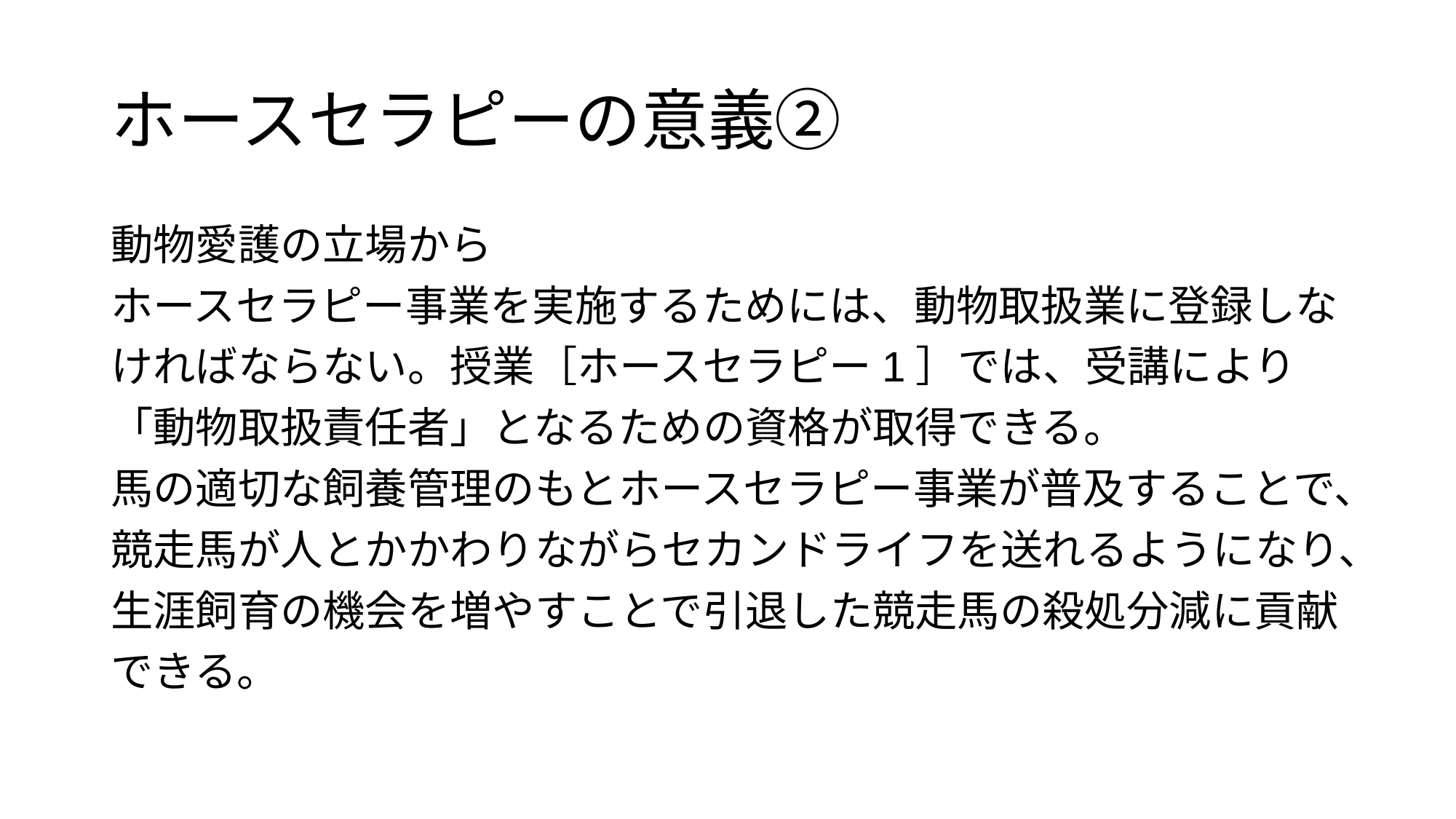

# ホースセラピーの意義②
動物愛護の立場から
ホースセラピー事業を実施するためには、動物取扱業に登録しな
ければならない。授業［ホースセラピー1］では、受講により
「動物取扱責任者」となるための資格が取得できる。
馬の適切な飼養管理のもとホースセラピー事業が普及することで、
競走馬が人とかかわりながらセカンドライフを送れるようになり、
生涯飼育の機会を増やすことで引退した競走馬の殺処分減に貢献
できる。